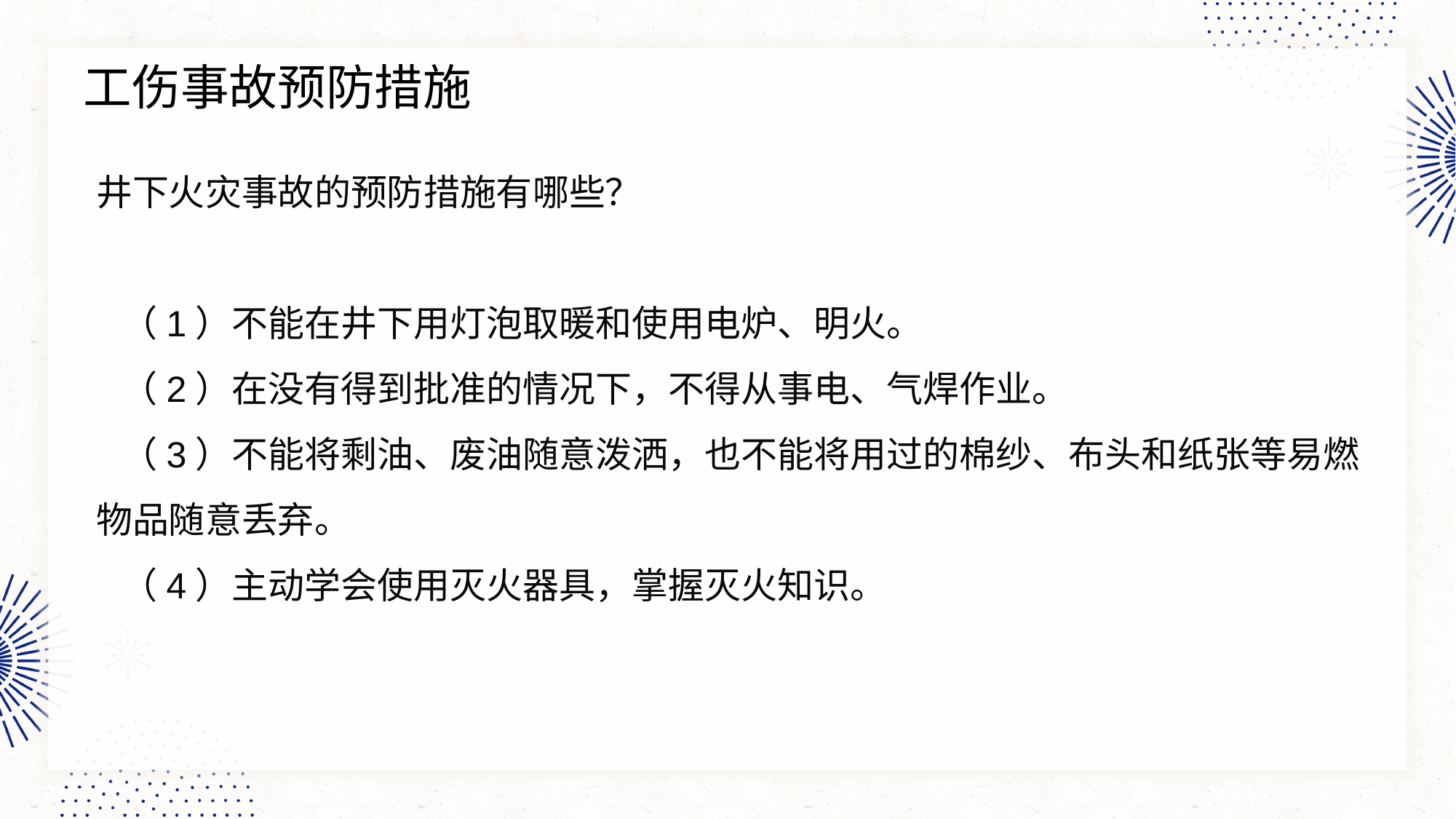

工伤事故预防措施
井下火灾事故的预防措施有哪些？

  （1）不能在井下用灯泡取暖和使用电炉、明火。
  （2）在没有得到批准的情况下，不得从事电、气焊作业。
  （3）不能将剩油、废油随意泼洒，也不能将用过的棉纱、布头和纸张等易燃物品随意丢弃。
  （4）主动学会使用灭火器具，掌握灭火知识。